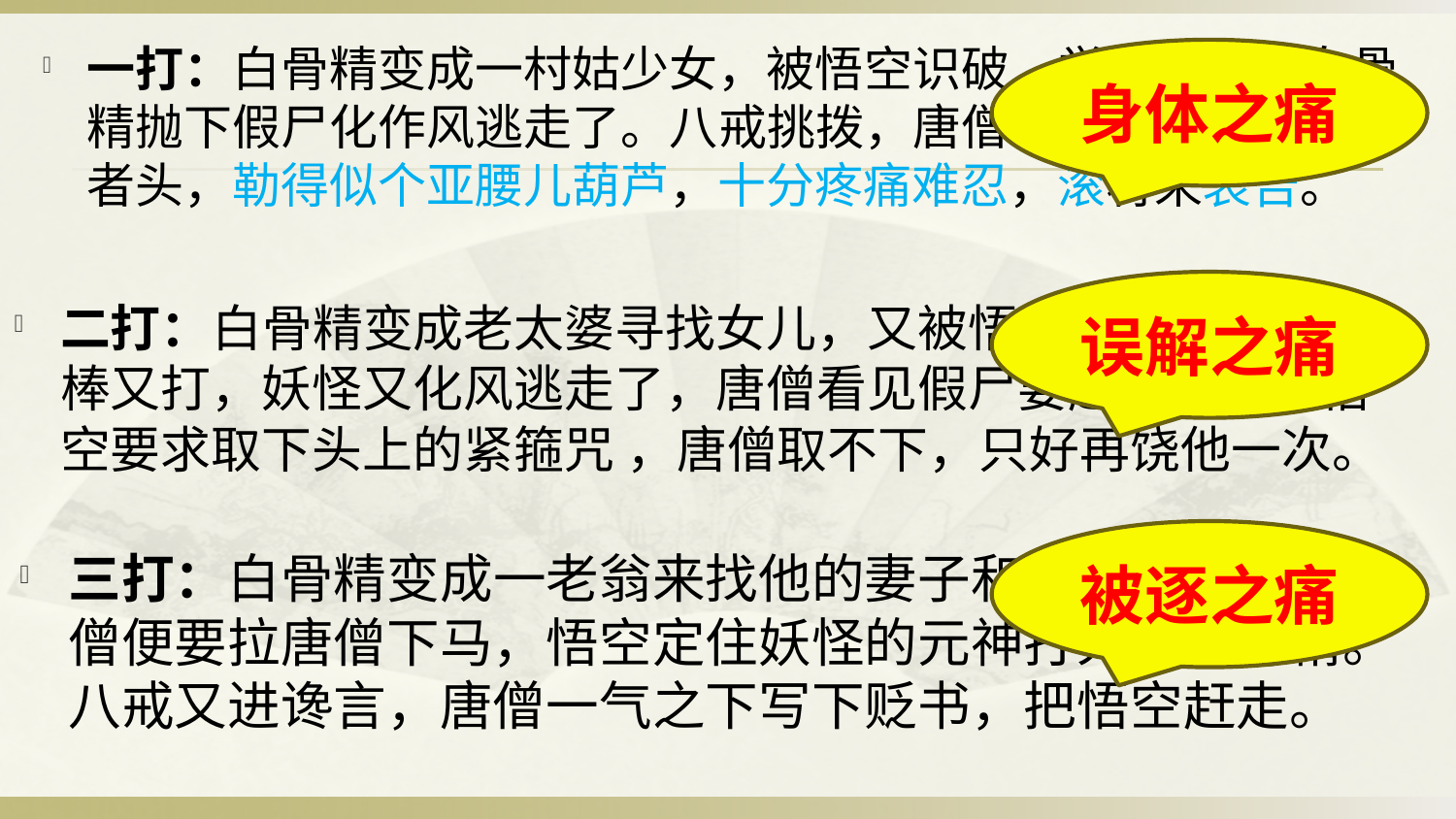

一打：白骨精变成一村姑少女，被悟空识破，举棒便打，白骨精抛下假尸化作风逃走了。八戒挑拨，唐僧念咒，可怜把个行者头，勒得似个亚腰儿葫芦，十分疼痛难忍，滚将来哀告。

身体之痛
误解之痛
二打：白骨精变成老太婆寻找女儿，又被悟空识破，悟空举棒又打，妖怪又化风逃走了，唐僧看见假尸要赶走悟空，悟空要求取下头上的紧箍咒 ，唐僧取不下，只好再饶他一次。
被逐之痛
三打：白骨精变成一老翁来找他的妻子和女儿，看见唐僧便要拉唐僧下马，悟空定住妖怪的元神打死了白骨精。八戒又进谗言，唐僧一气之下写下贬书，把悟空赶走。